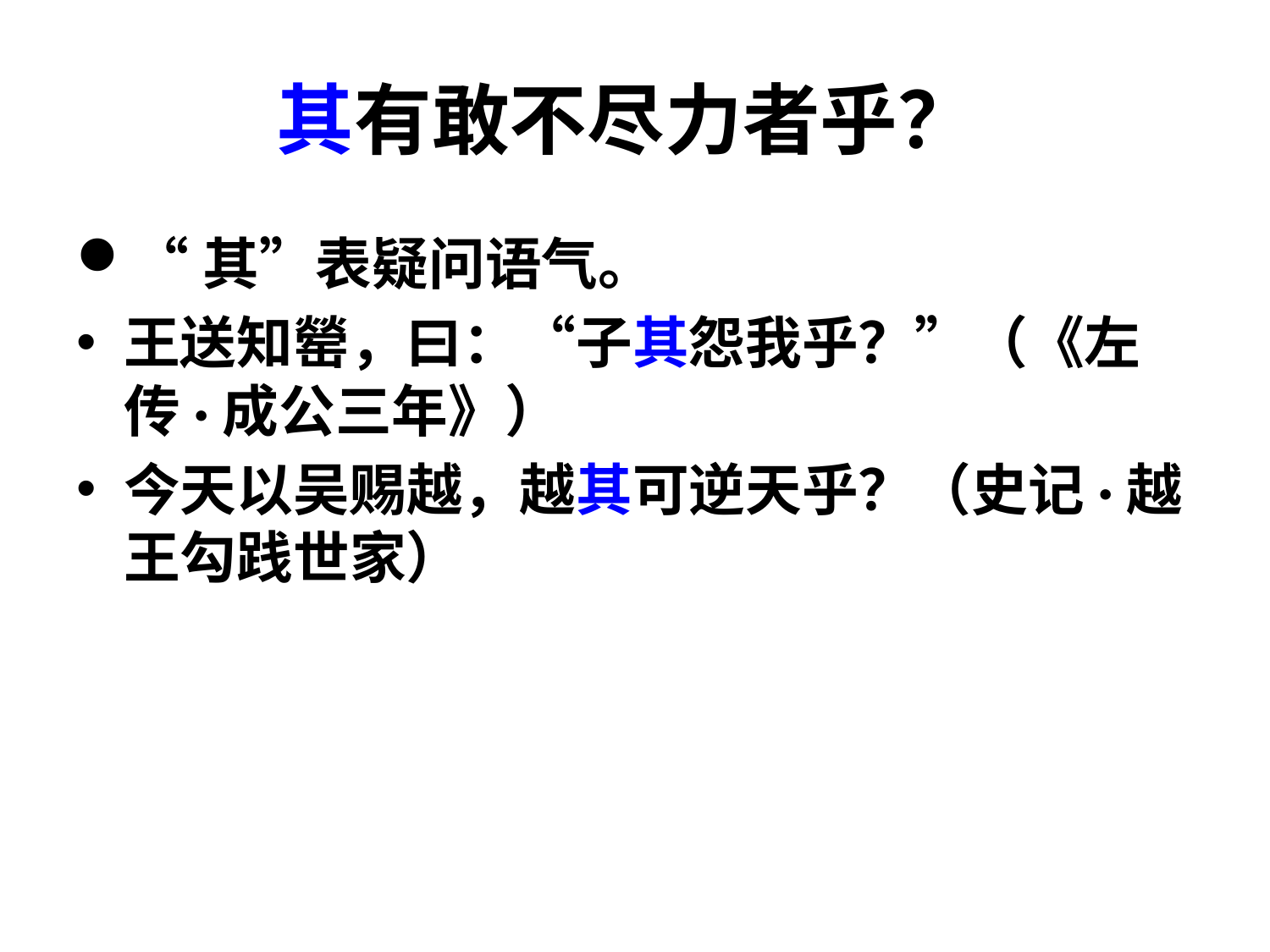

# 其有敢不尽力者乎？
“其”表疑问语气。
王送知罃，曰：“子其怨我乎？”（《左传·成公三年》）
今天以吴赐越，越其可逆天乎？（史记·越王勾践世家）